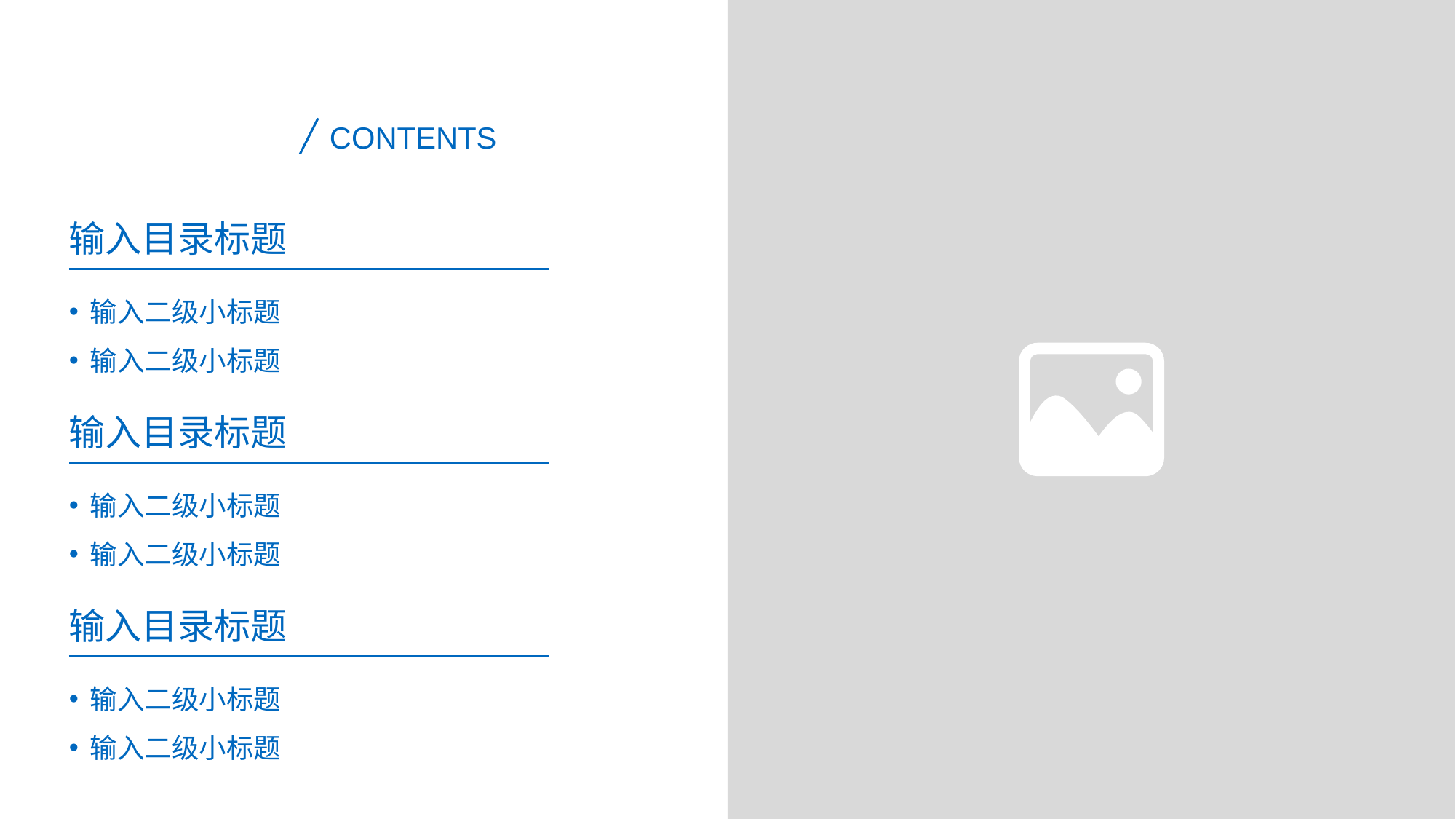

CONTENTS
输入目录标题
输入二级小标题
输入二级小标题

输入目录标题
输入二级小标题
输入二级小标题
输入目录标题
输入二级小标题
输入二级小标题